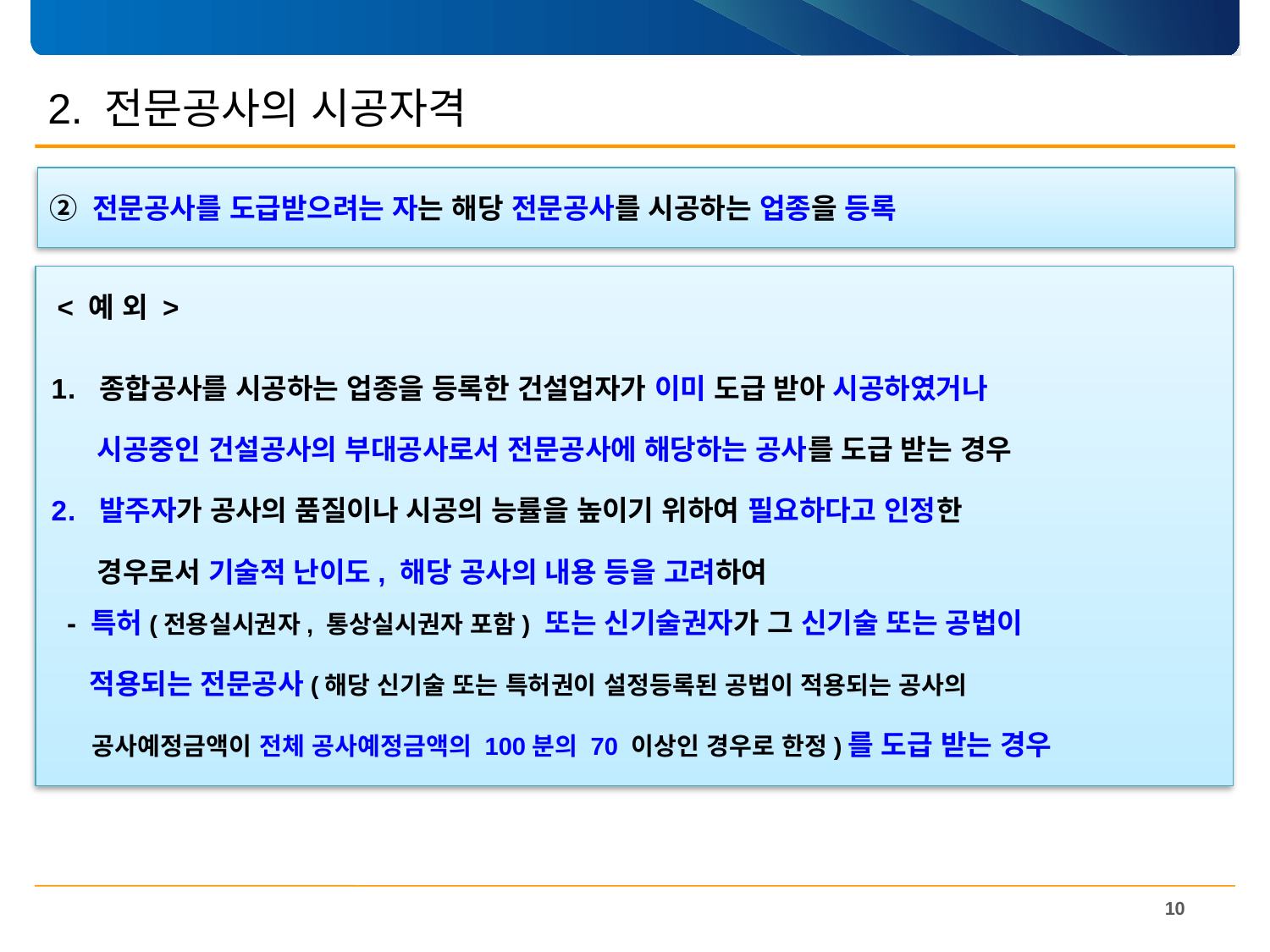

# 2. 전문공사의 시공자격
② 전문공사를 도급받으려는 자는 해당 전문공사를 시공하는 업종을 등록

< 예 외 >
종합공사를 시공하는 업종을 등록한 건설업자가 이미 도급 받아 시공하였거나
     시공중인 건설공사의 부대공사로서 전문공사에 해당하는 공사를 도급 받는 경우
발주자가 공사의 품질이나 시공의 능률을 높이기 위하여 필요하다고 인정한
     경우로서 기술적 난이도, 해당 공사의 내용 등을 고려하여
  - 특허(전용실시권자, 통상실시권자 포함) 또는 신기술권자가 그 신기술 또는 공법이
    적용되는 전문공사(해당 신기술 또는 특허권이 설정등록된 공법이 적용되는 공사의
     공사예정금액이 전체 공사예정금액의 100분의 70 이상인 경우로 한정)를 도급 받는 경우